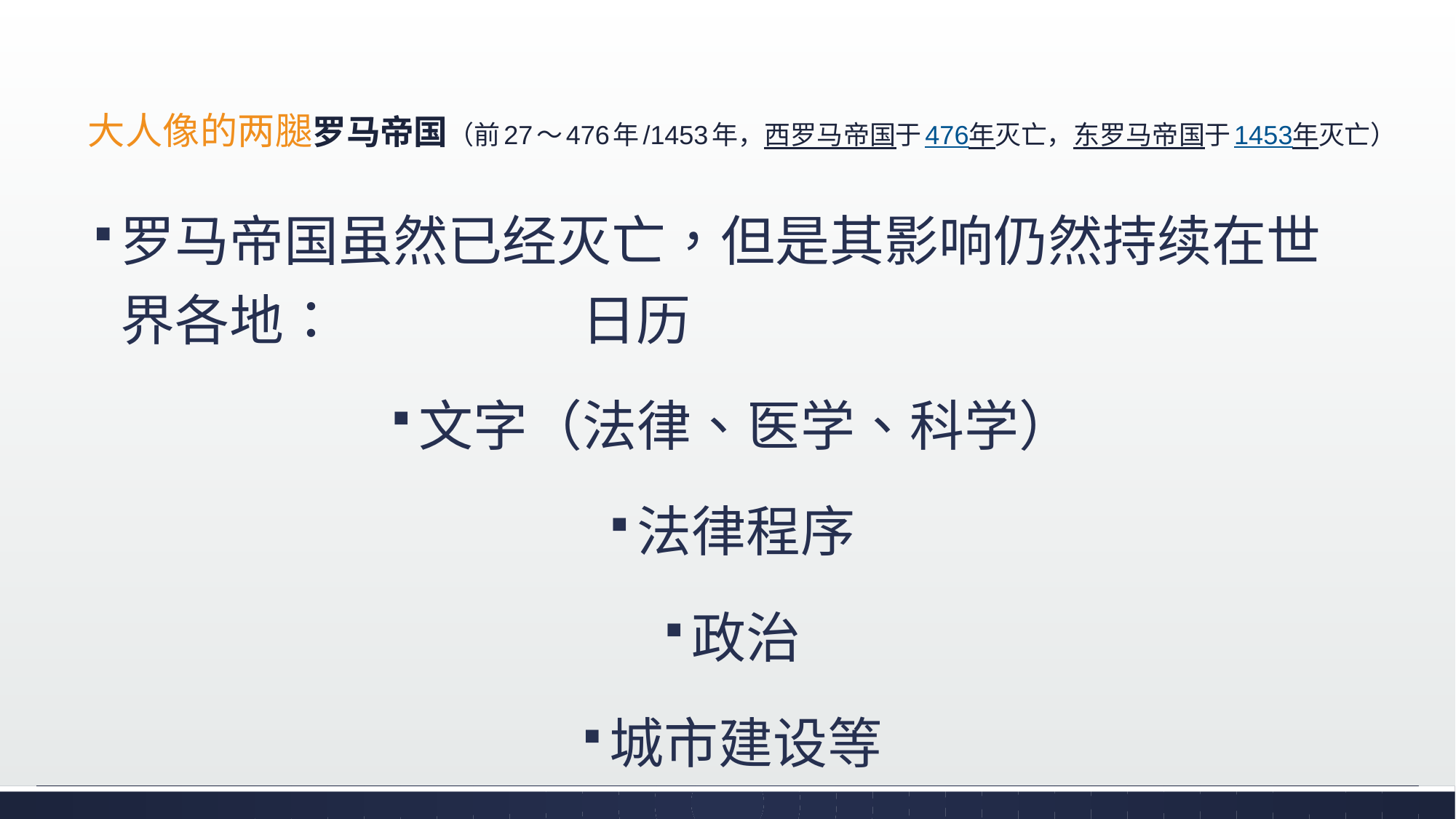

# 大人像的两腿罗马帝国（前27～476年/1453年，西罗马帝国于476年灭亡，东罗马帝国于1453年灭亡）
罗马帝国虽然已经灭亡，但是其影响仍然持续在世界各地：                    日历
文字（法律、医学、科学）
法律程序
政治
城市建设等